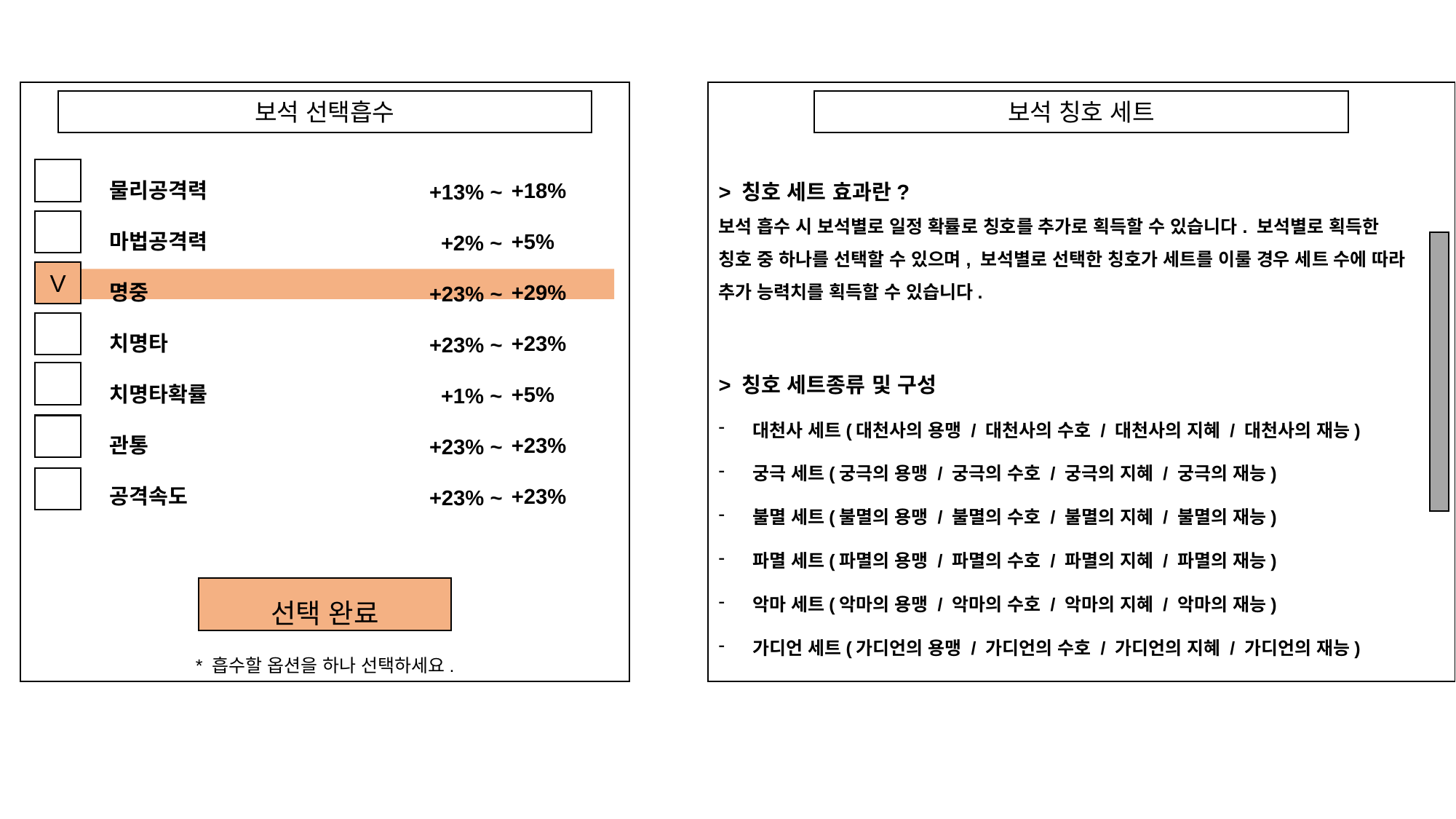

보석 칭호 세트
> 칭호 세트 효과란?
보석 흡수 시 보석별로 일정 확률로 칭호를 추가로 획득할 수 있습니다. 보석별로 획득한 칭호 중 하나를 선택할 수 있으며, 보석별로 선택한 칭호가 세트를 이룰 경우 세트 수에 따라 추가 능력치를 획득할 수 있습니다.

> 칭호 세트종류 및 구성
대천사 세트(대천사의 용맹 / 대천사의 수호 / 대천사의 지혜 / 대천사의 재능)
궁극 세트(궁극의 용맹 / 궁극의 수호 / 궁극의 지혜 / 궁극의 재능)
불멸 세트(불멸의 용맹 / 불멸의 수호 / 불멸의 지혜 / 불멸의 재능)
파멸 세트(파멸의 용맹 / 파멸의 수호 / 파멸의 지혜 / 파멸의 재능)
악마 세트(악마의 용맹 / 악마의 수호 / 악마의 지혜 / 악마의 재능)
가디언 세트(가디언의 용맹 / 가디언의 수호 / 가디언의 지혜 / 가디언의 재능)

보석 선택흡수
물리공격력
마법공격력
명중
치명타
치명타확률
관통
공격속도
+18%
+5%
+29%
+23%
+5%
+23%
+23%
+13% ~
+2% ~
+23% ~
+23% ~
+1% ~
+23% ~
+23% ~

V

선택 완료
* 흡수할 옵션을 하나 선택하세요.